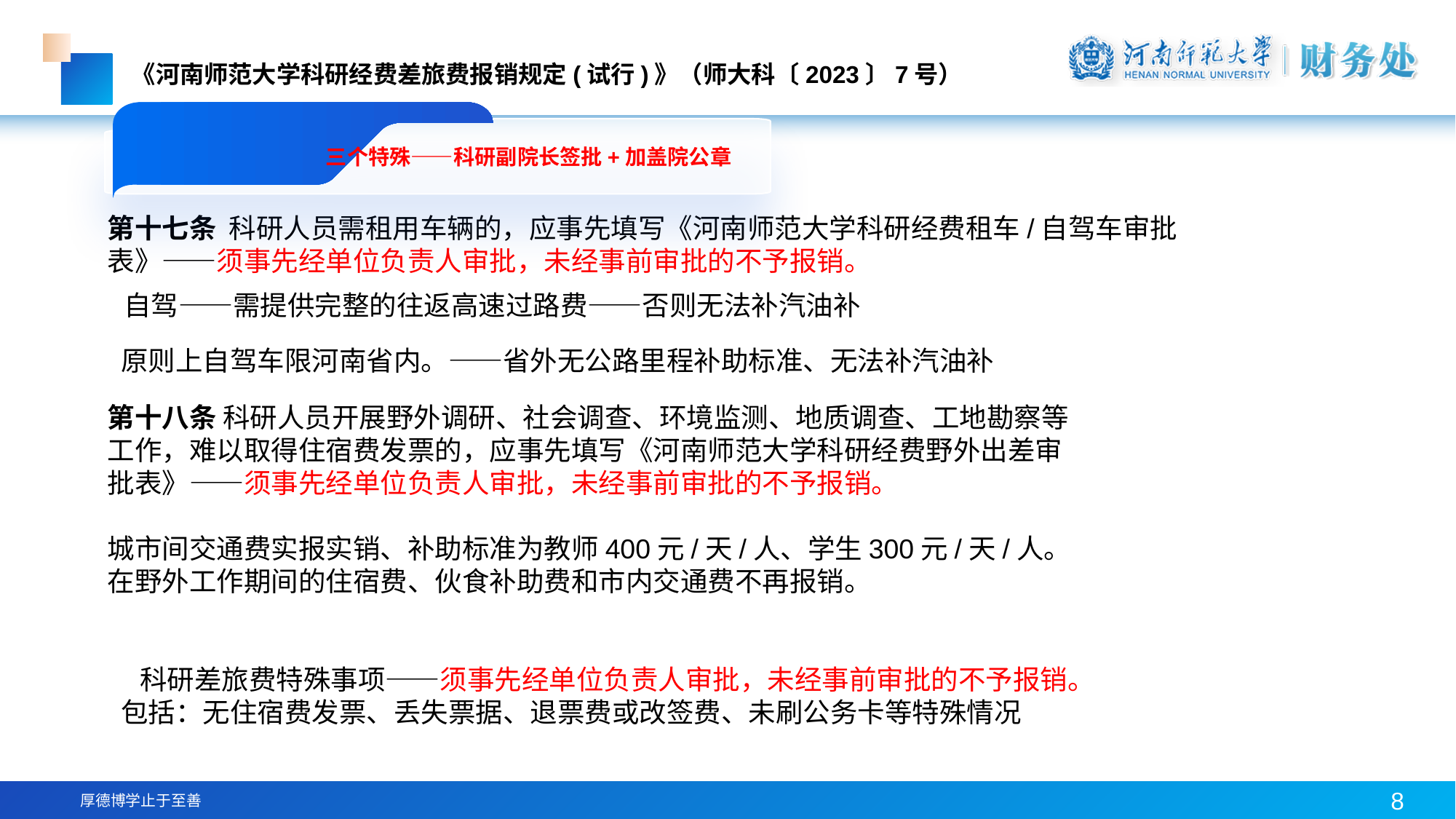

《河南师范大学科研经费差旅费报销规定(试行)》（师大科〔2023〕7号）

三个特殊——科研副院长签批+加盖院公章
第十七条  科研人员需租用车辆的，应事先填写《河南师范大学科研经费租车/自驾车审批表》——须事先经单位负责人审批，未经事前审批的不予报销。
自驾——需提供完整的往返高速过路费——否则无法补汽油补
原则上自驾车限河南省内。——省外无公路里程补助标准、无法补汽油补
第十八条 科研人员开展野外调研、社会调查、环境监测、地质调查、工地勘察等工作，难以取得住宿费发票的，应事先填写《河南师范大学科研经费野外出差审批表》——须事先经单位负责人审批，未经事前审批的不予报销。

城市间交通费实报实销、补助标准为教师400元/天/人、学生300元/天/人。在野外工作期间的住宿费、伙食补助费和市内交通费不再报销。

  科研差旅费特殊事项——须事先经单位负责人审批，未经事前审批的不予报销。
包括：无住宿费发票、丢失票据、退票费或改签费、未刷公务卡等特殊情况